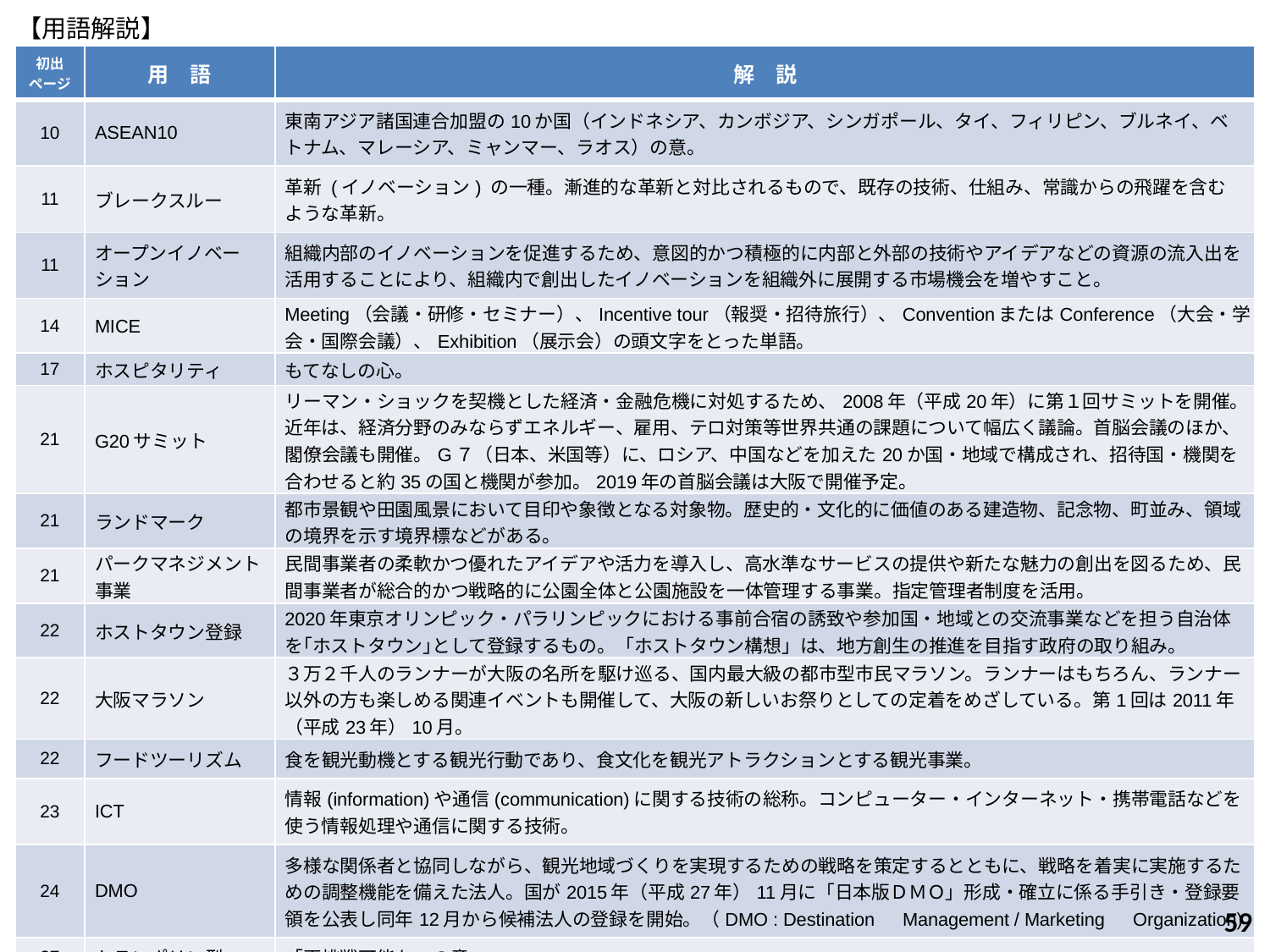

【用語解説】
| 初出 ページ | 用　語 | 解　説 |
| --- | --- | --- |
| 10 | ASEAN10 | 東南アジア諸国連合加盟の10か国（インドネシア、カンボジア、シンガポール、タイ、フィリピン、ブルネイ、ベトナム、マレーシア、ミャンマー、ラオス）の意。 |
| 11 | ブレークスルー | 革新 (イノベーション) の一種。漸進的な革新と対比されるもので、既存の技術、仕組み、常識からの飛躍を含むような革新。 |
| 11 | オープンイノベーション | 組織内部のイノベーションを促進するため、意図的かつ積極的に内部と外部の技術やアイデアなどの資源の流入出を活用することにより、組織内で創出したイノベーションを組織外に展開する市場機会を増やすこと。 |
| 14 | MICE | Meeting（会議・研修・セミナー）、Incentive tour（報奨・招待旅行）、ConventionまたはConference（大会・学会・国際会議）、Exhibition（展示会）の頭文字をとった単語。 |
| 17 | ホスピタリティ | もてなしの心。 |
| 21 | G20サミット | リーマン・ショックを契機とした経済・金融危機に対処するため、2008年（平成20年）に第１回サミットを開催。近年は、経済分野のみならずエネルギー、雇用、テロ対策等世界共通の課題について幅広く議論。首脳会議のほか、閣僚会議も開催。G７（日本、米国等）に、ロシア、中国などを加えた20か国・地域で構成され、招待国・機関を合わせると約35の国と機関が参加。2019年の首脳会議は大阪で開催予定。 |
| 21 | ランドマーク | 都市景観や田園風景において目印や象徴となる対象物。歴史的・文化的に価値のある建造物、記念物、町並み、領域の境界を示す境界標などがある。 |
| 21 | パークマネジメント事業 | 民間事業者の柔軟かつ優れたアイデアや活力を導入し、高水準なサービスの提供や新たな魅力の創出を図るため、民間事業者が総合的かつ戦略的に公園全体と公園施設を一体管理する事業。指定管理者制度を活用。 |
| 22 | ホストタウン登録 | 2020年東京オリンピック・パラリンピックにおける事前合宿の誘致や参加国・地域との交流事業などを担う自治体を｢ホストタウン｣として登録するもの。「ホストタウン構想」は、地方創生の推進を目指す政府の取り組み。 |
| 22 | 大阪マラソン | ３万２千人のランナーが大阪の名所を駆け巡る、国内最大級の都市型市民マラソン。ランナーはもちろん、ランナー以外の方も楽しめる関連イベントも開催して、大阪の新しいお祭りとしての定着をめざしている。第1回は2011年（平成23年）10月。 |
| 22 | フードツーリズム | 食を観光動機とする観光行動であり、食文化を観光アトラクションとする観光事業。 |
| 23 | ICT | 情報(information)や通信(communication)に関する技術の総称。コンピューター・インターネット・携帯電話などを使う情報処理や通信に関する技術。 |
| 24 | DMO | 多様な関係者と協同しながら、観光地域づくりを実現するための戦略を策定するとともに、戦略を着実に実施するための調整機能を備えた法人。国が2015年（平成27年）11月に「日本版ＤＭＯ」形成・確立に係る手引き・登録要領を公表し同年12月から候補法人の登録を開始。（DMO : Destination　Management / Marketing　Organization) |
| 27 | トランポリン型 | 「再挑戦可能な」の意。 |
| 27 | ソーシャルビジネス | 環境や貧困問題など、様々な社会的課題をビジネスを通じて解決していこうとする活動。 |
| 27 | ソーシャルキャピタル | 社会関係資本。地域社会全体の人間関係の豊かさ、地域コミュニティなど。 |
| 27 | フィランソロピー | 社会貢献活動の総称。ここでは、社会的課題解決に向けて行う、寄附や社会的投資等を通じた公益的活動をいう。 |
59